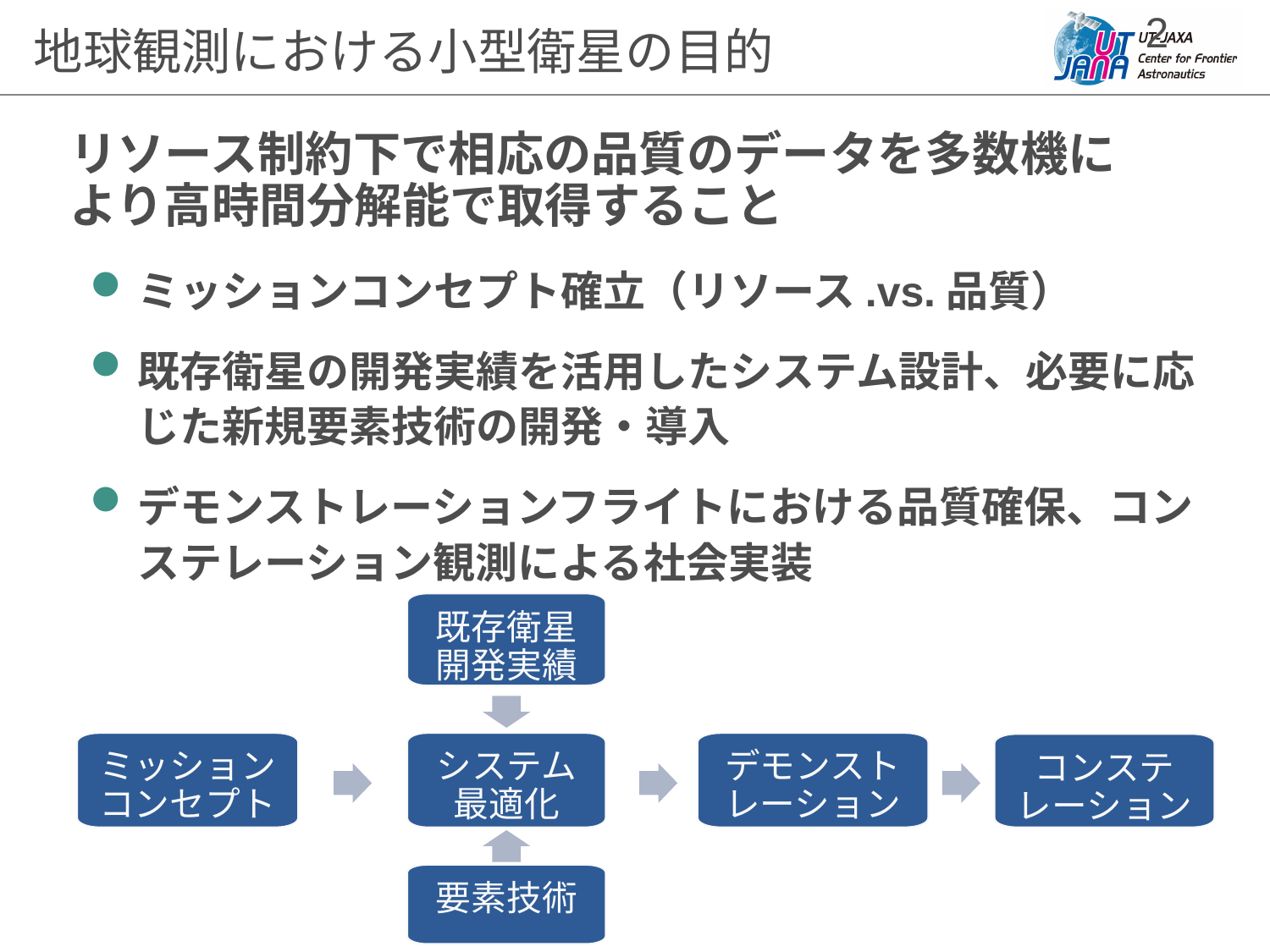

地球観測における小型衛星の目的
# リソース制約下で相応の品質のデータを多数機により高時間分解能で取得すること
ミッションコンセプト確立（リソース.vs.品質）
既存衛星の開発実績を活用したシステム設計、必要に応じた新規要素技術の開発・導入
デモンストレーションフライトにおける品質確保、コンステレーション観測による社会実装

既存衛星開発実績

ミッションコンセプト

システム最適化

デモンストレーション

コンステレーション

要素技術